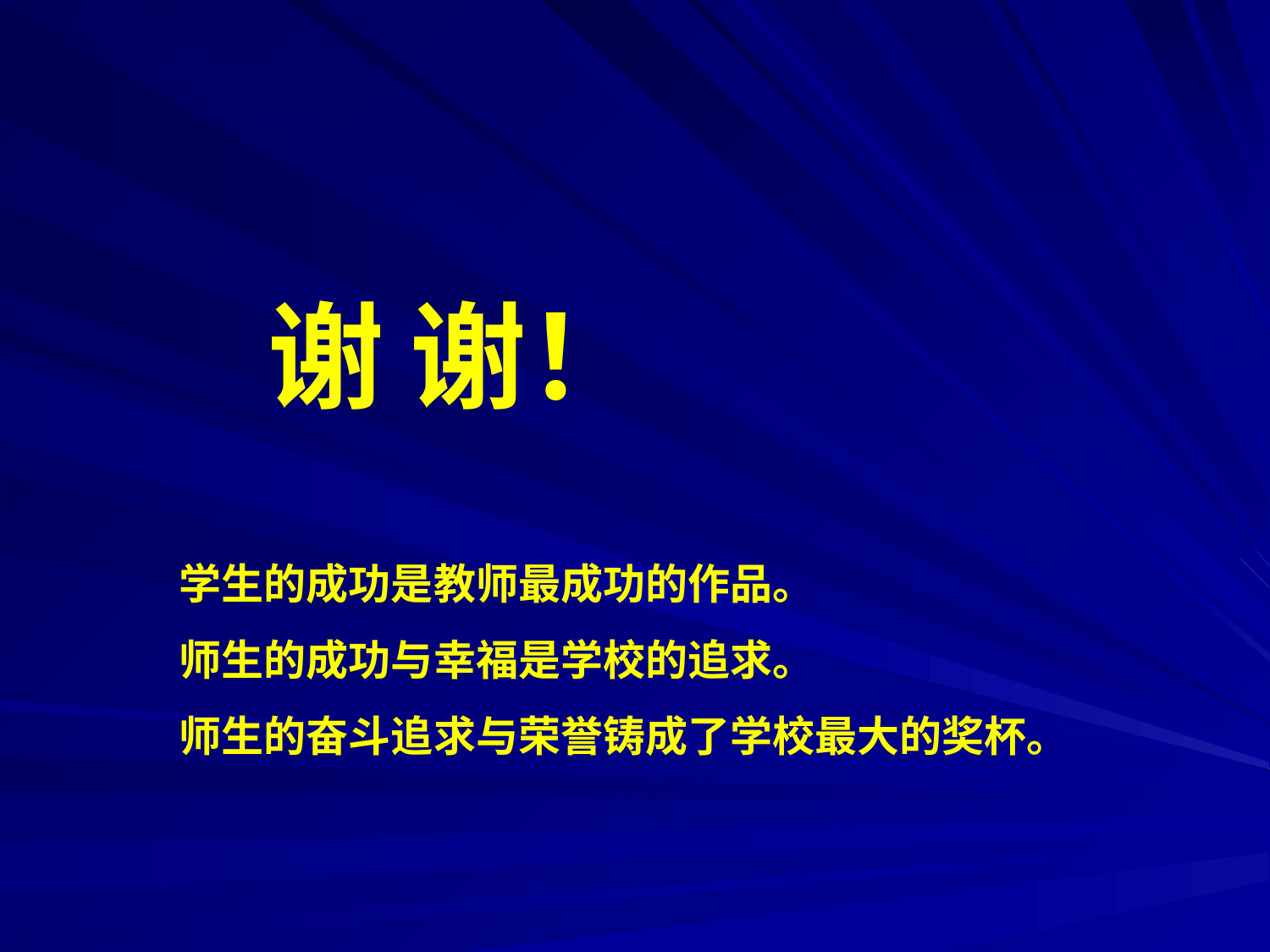

谢 谢！

学生的成功是教师最成功的作品。
师生的成功与幸福是学校的追求。
师生的奋斗追求与荣誉铸成了学校最大的奖杯。